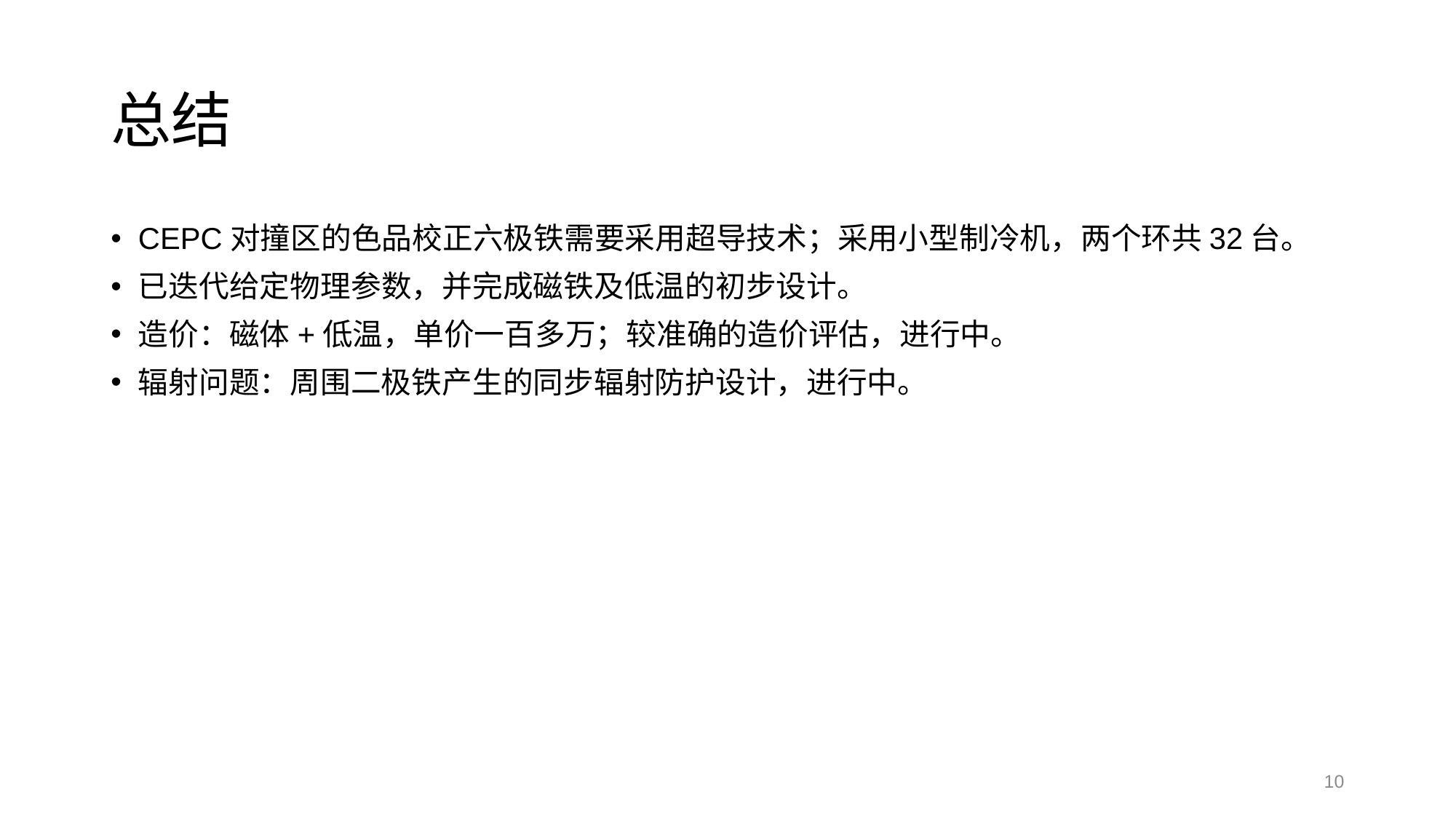

# 总结
CEPC对撞区的色品校正六极铁需要采用超导技术；采用小型制冷机，两个环共32台。
已迭代给定物理参数，并完成磁铁及低温的初步设计。
造价：磁体+低温，单价一百多万；较准确的造价评估，进行中。
辐射问题：周围二极铁产生的同步辐射防护设计，进行中。

10